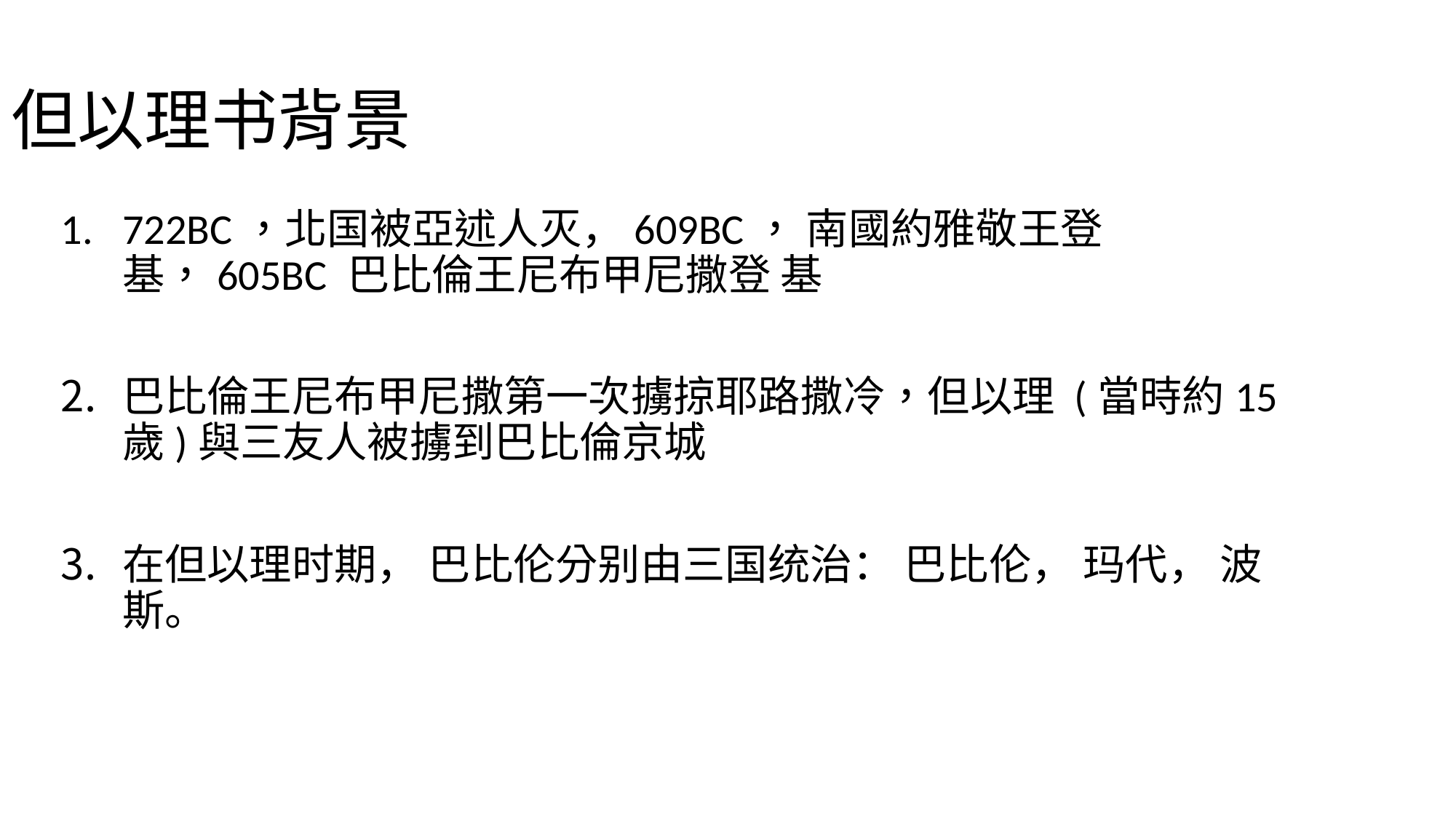

# 但以理书背景
722BC，北国被亞述人灭，609BC， 南國約雅敬王登基，605BC 巴比倫王尼布甲尼撒登 基

巴比倫王尼布甲尼撒第一次擄掠耶路撒冷，但以理 (當時約15歲)與三友人被擄到巴比倫京城

在但以理时期， 巴比伦分别由三国统治： 巴比伦， 玛代， 波斯。